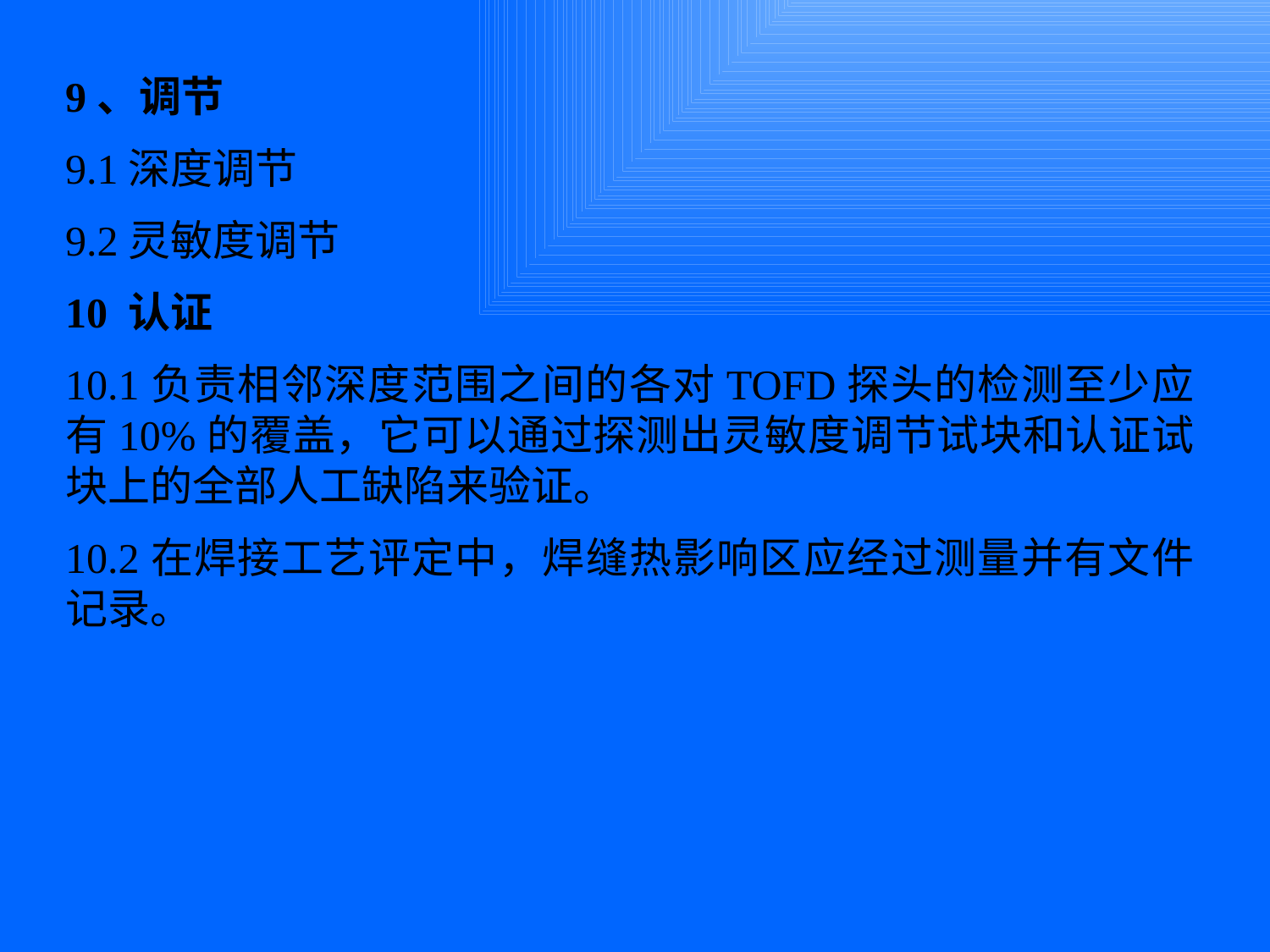

9、调节
9.1深度调节
9.2灵敏度调节
10 认证
10.1负责相邻深度范围之间的各对TOFD探头的检测至少应有10%的覆盖，它可以通过探测出灵敏度调节试块和认证试块上的全部人工缺陷来验证。
10.2在焊接工艺评定中，焊缝热影响区应经过测量并有文件记录。